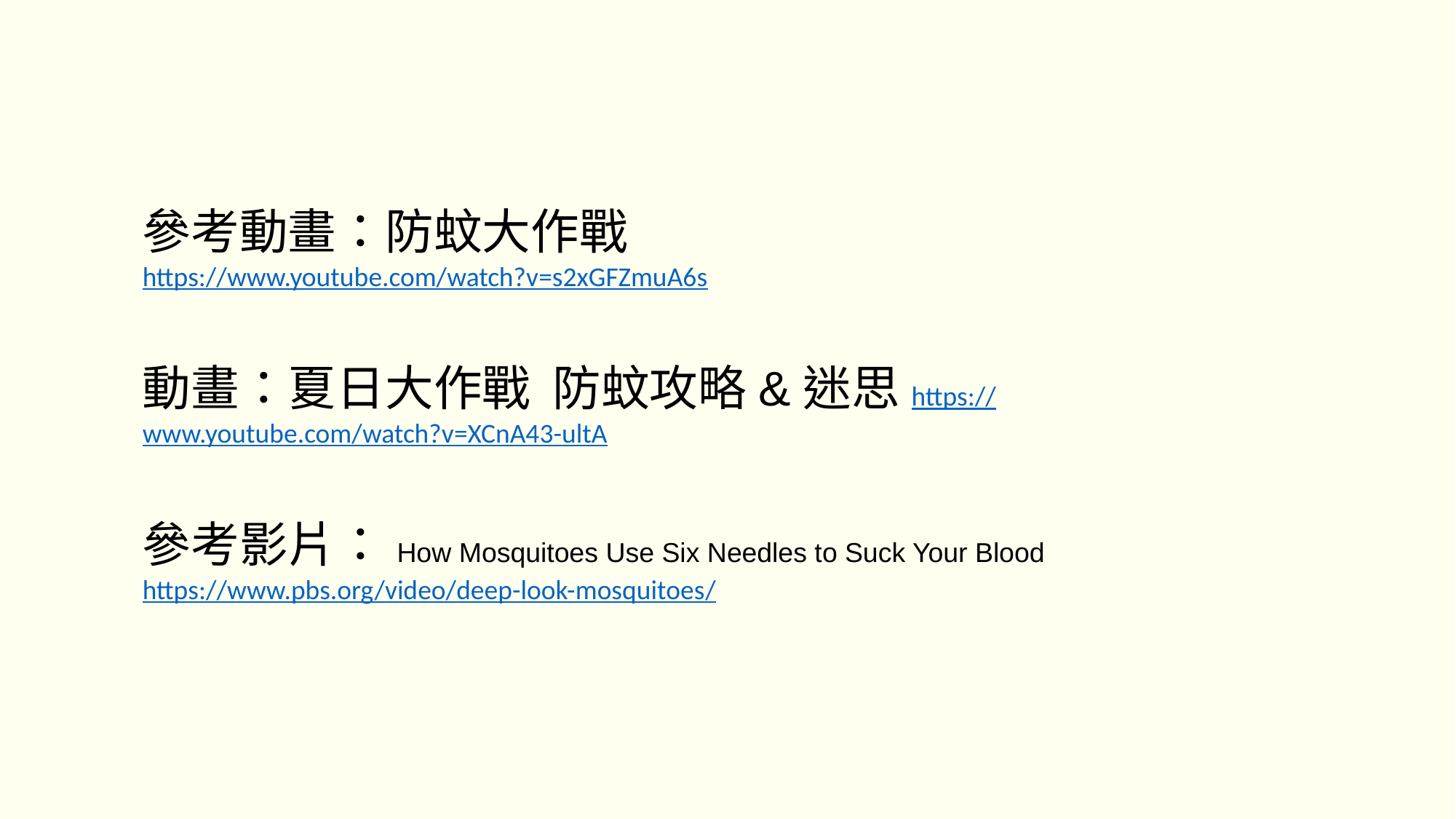

參考動畫：防蚊大作戰
https://www.youtube.com/watch?v=s2xGFZmuA6s

動畫：夏日大作戰  防蚊攻略&迷思https://www.youtube.com/watch?v=XCnA43-ultA

參考影片：How Mosquitoes Use Six Needles to Suck Your Blood
https://www.pbs.org/video/deep-look-mosquitoes/